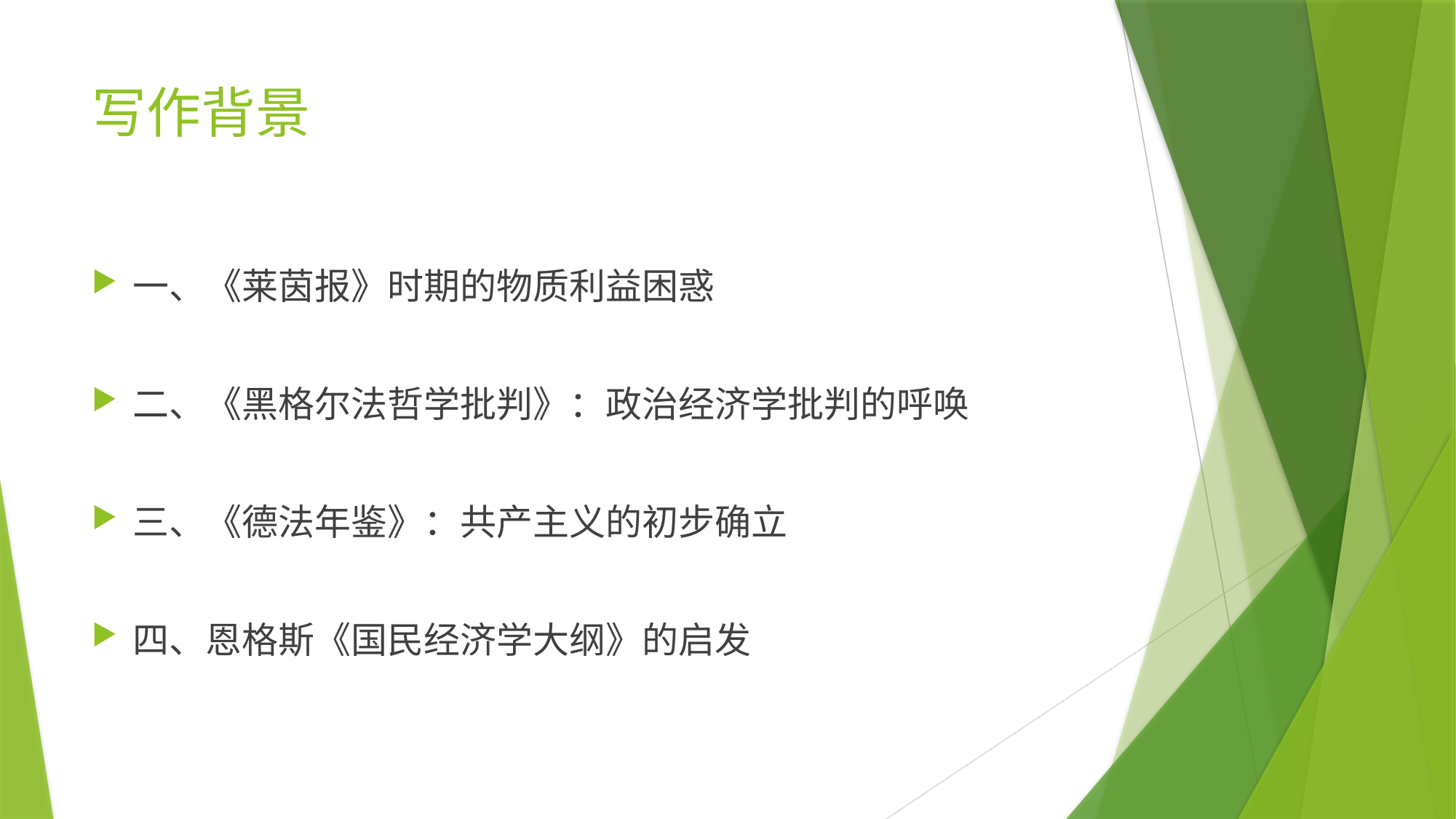

# 写作背景
一、《莱茵报》时期的物质利益困惑

二、《黑格尔法哲学批判》：政治经济学批判的呼唤

三、《德法年鉴》：共产主义的初步确立

四、恩格斯《国民经济学大纲》的启发